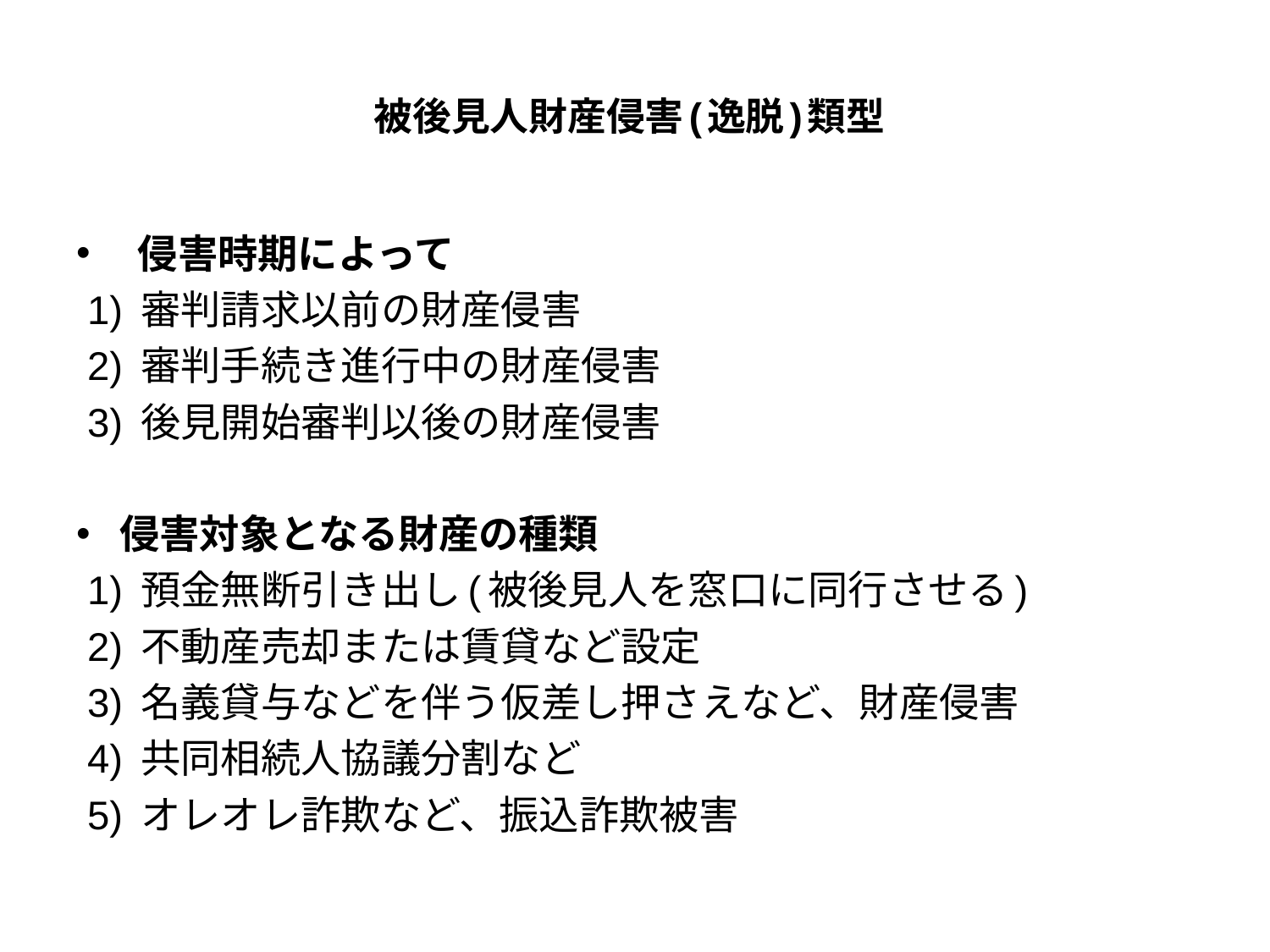

# 被後見人財産侵害(逸脱)類型
 侵害時期によって
 1) 審判請求以前の財産侵害
 2) 審判手続き進行中の財産侵害
 3) 後見開始審判以後の財産侵害

侵害対象となる財産の種類
 1) 預金無断引き出し(被後見人を窓口に同行させる)
 2) 不動産売却または賃貸など設定
 3) 名義貸与などを伴う仮差し押さえなど、財産侵害
 4) 共同相続人協議分割など
 5) オレオレ詐欺など、振込詐欺被害